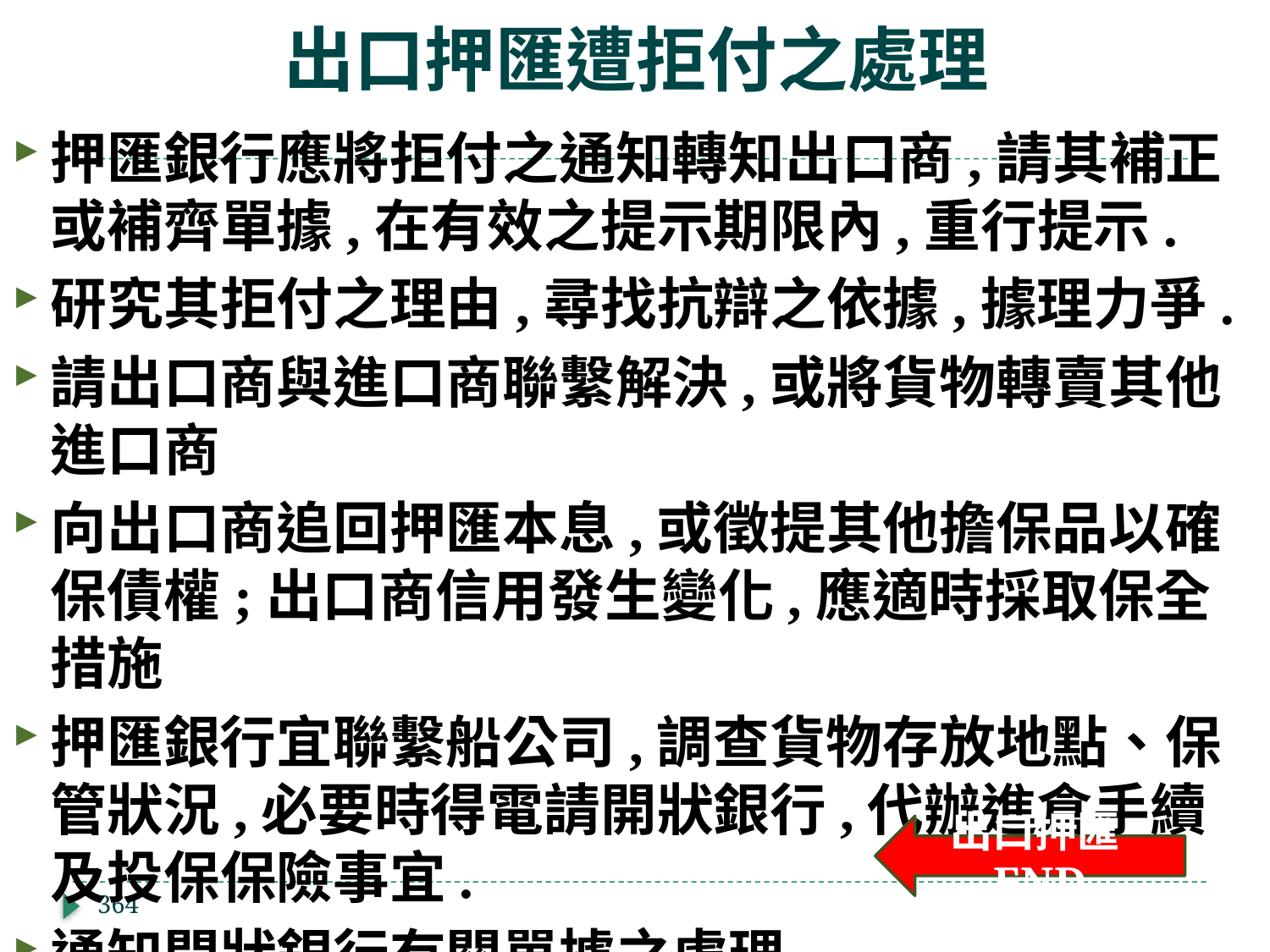

# 出口押匯遭拒付之處理
押匯銀行應將拒付之通知轉知出口商,請其補正或補齊單據,在有效之提示期限內,重行提示.
研究其拒付之理由,尋找抗辯之依據,據理力爭.
請出口商與進口商聯繫解決,或將貨物轉賣其他進口商
向出口商追回押匯本息,或徵提其他擔保品以確保債權;出口商信用發生變化,應適時採取保全措施
押匯銀行宜聯繫船公司,調查貨物存放地點、保管狀況,必要時得電請開狀銀行,代辦進倉手續及投保保險事宜.
通知開狀銀行有關單據之處理.
出口押匯END
364